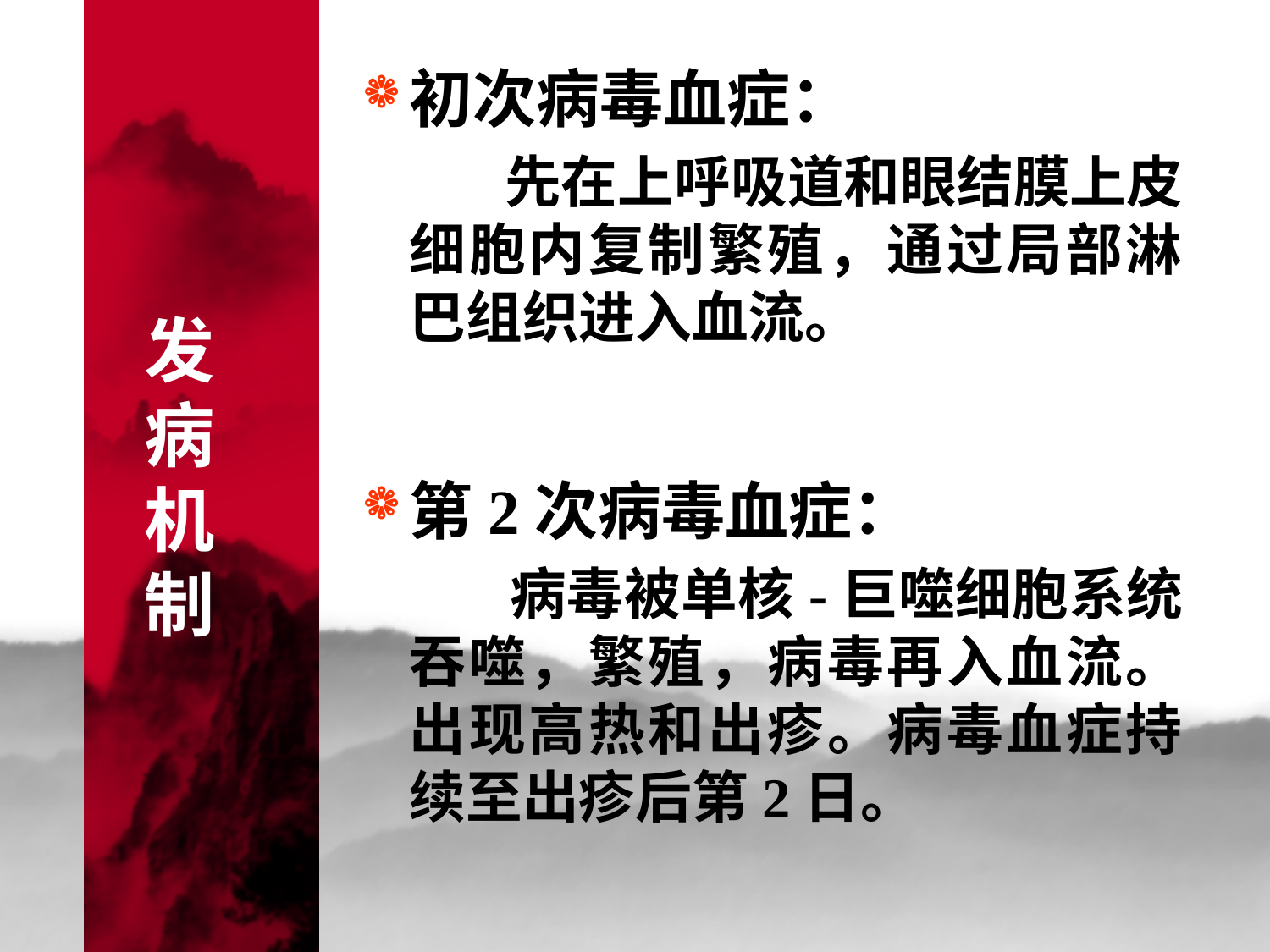

# 发 病 机 制
初次病毒血症：
          先在上呼吸道和眼结膜上皮细胞内复制繁殖，通过局部淋巴组织进入血流。

第2次病毒血症：
          病毒被单核-巨噬细胞系统吞噬，繁殖，病毒再入血流。出现高热和出疹。病毒血症持续至出疹后第2日。